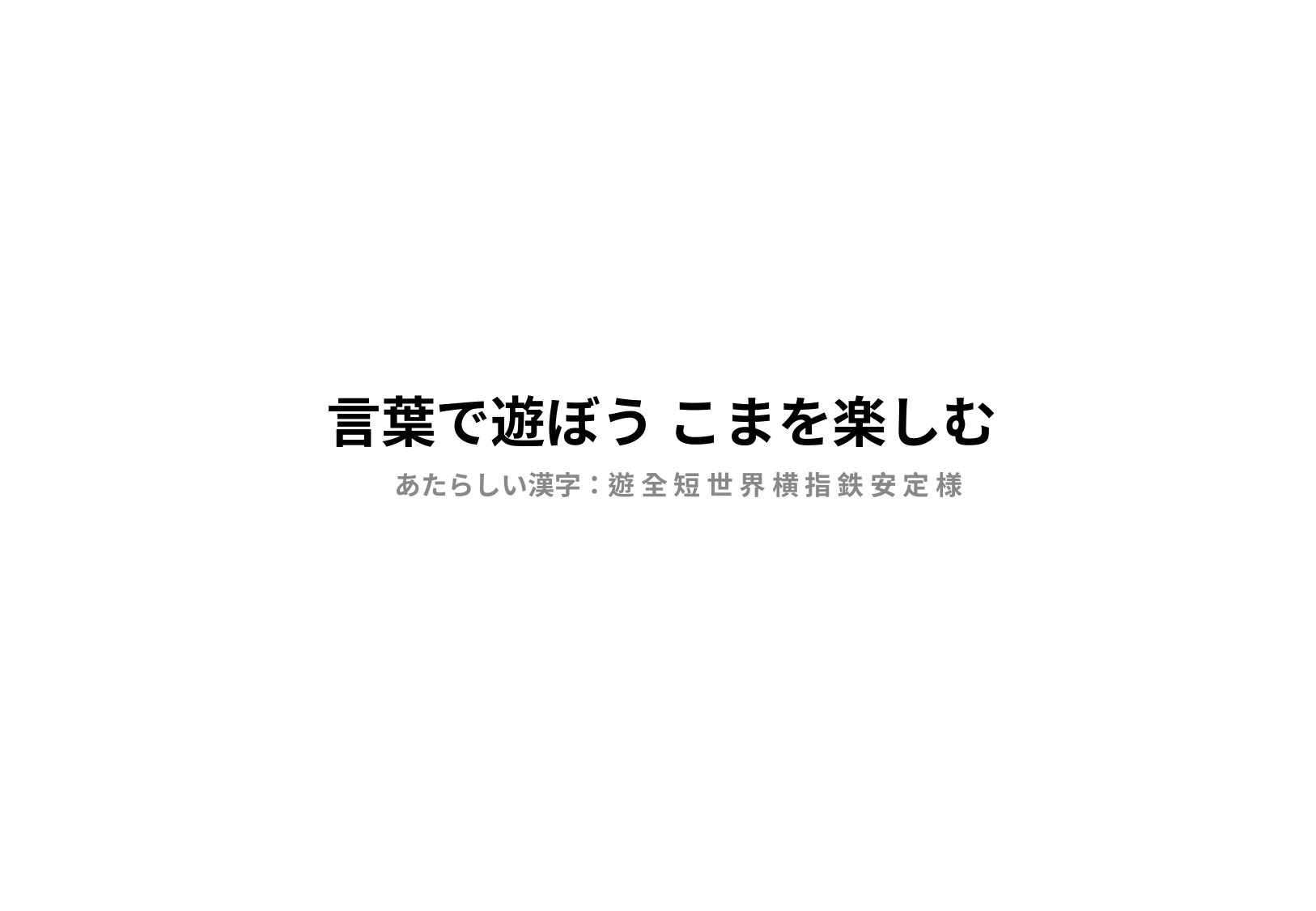

# 言葉で遊ぼう こまを楽しむ
あたらしい漢字：遊 全 短 世 界 横 指 鉄 安 定 様